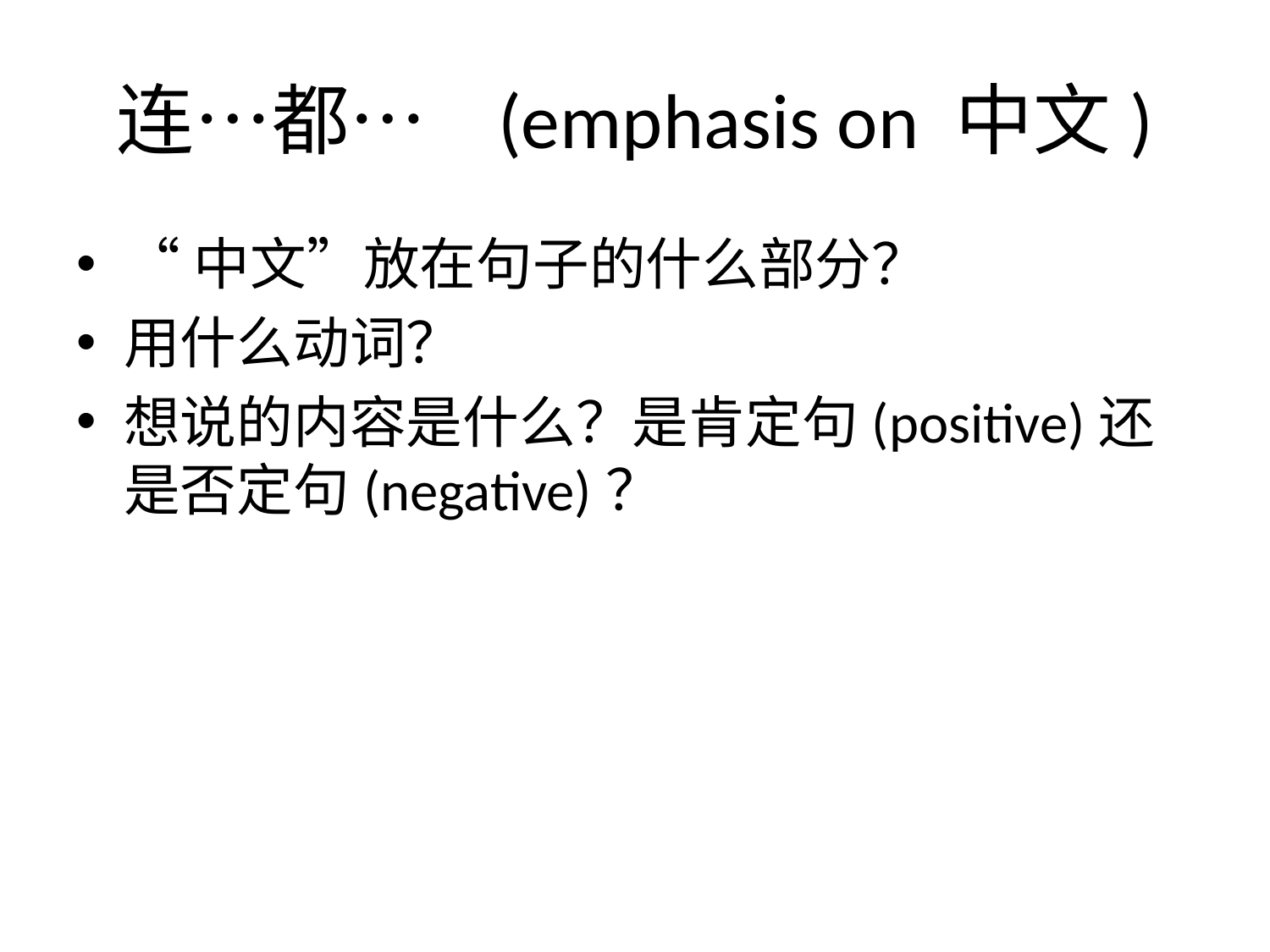

# 连…都…   (emphasis on 中文)
“中文”放在句子的什么部分？
用什么动词？
想说的内容是什么？是肯定句(positive)还是否定句(negative)？